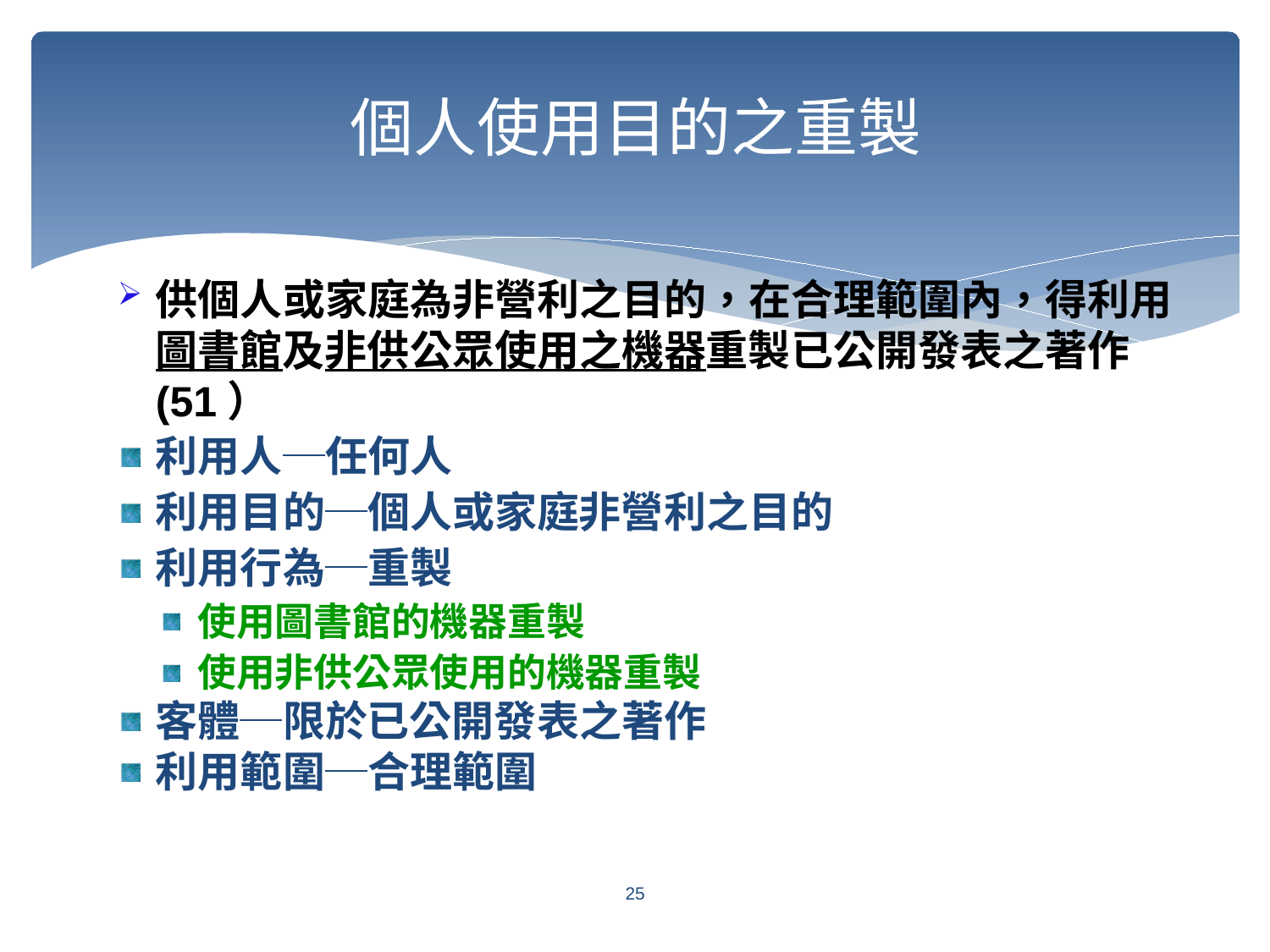

# 個人使用目的之重製
供個人或家庭為非營利之目的，在合理範圍內，得利用圖書館及非供公眾使用之機器重製已公開發表之著作(51）
利用人─任何人
利用目的─個人或家庭非營利之目的
利用行為─重製
使用圖書館的機器重製
使用非供公眾使用的機器重製
客體─限於已公開發表之著作
利用範圍─合理範圍
25